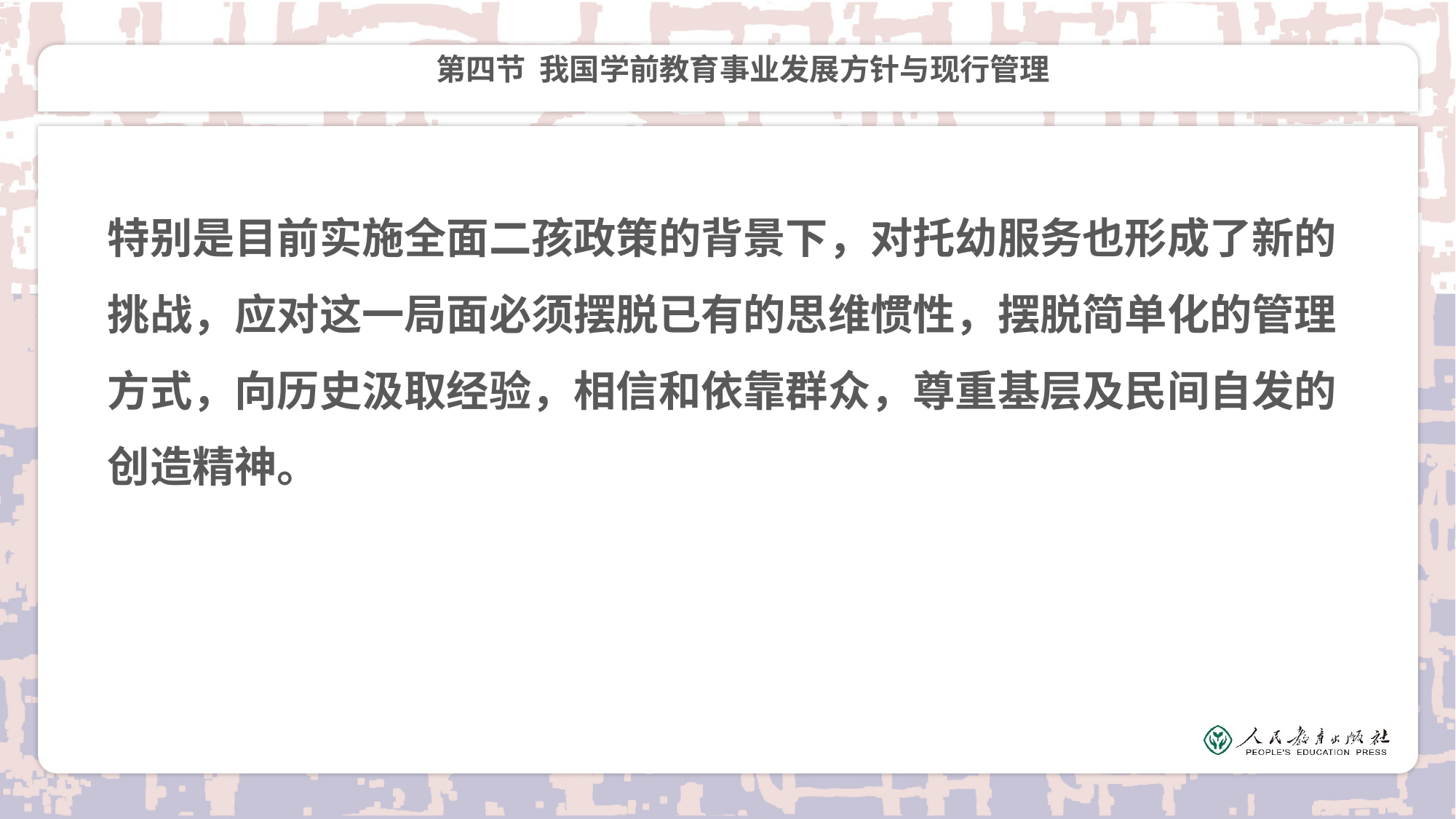

# 第四节  我国学前教育事业发展方针与现行管理
特别是目前实施全面二孩政策的背景下，对托幼服务也形成了新的挑战，应对这一局面必须摆脱已有的思维惯性，摆脱简单化的管理方式，向历史汲取经验，相信和依靠群众，尊重基层及民间自发的创造精神。